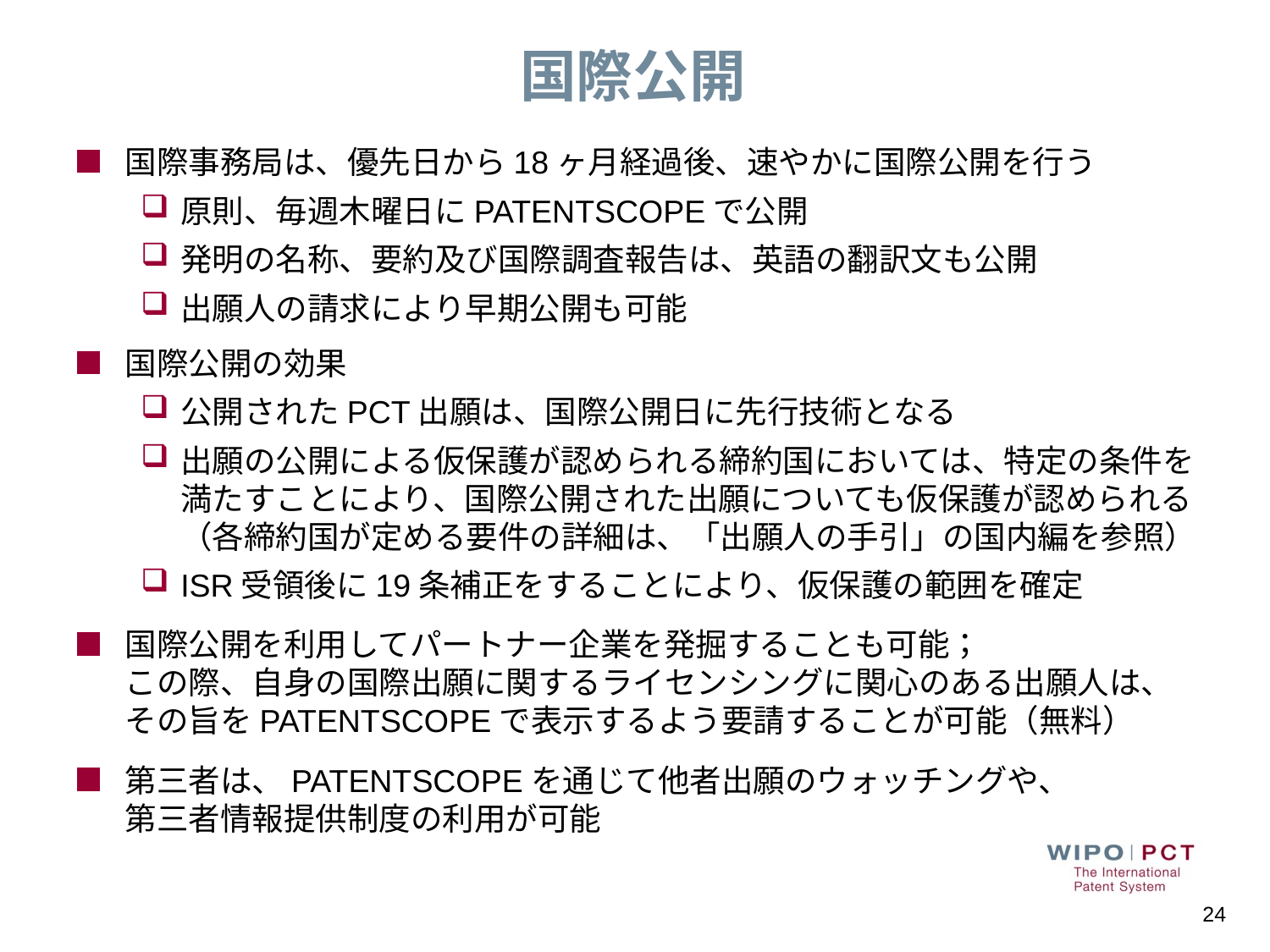

国際公開
国際事務局は、優先日から18ヶ月経過後、速やかに国際公開を行う
原則、毎週木曜日にPATENTSCOPEで公開
発明の名称、要約及び国際調査報告は、英語の翻訳文も公開
出願人の請求により早期公開も可能
国際公開の効果
公開されたPCT出願は、国際公開日に先行技術となる
出願の公開による仮保護が認められる締約国においては、特定の条件を満たすことにより、国際公開された出願についても仮保護が認められる（各締約国が定める要件の詳細は、「出願人の手引」の国内編を参照）
ISR受領後に19条補正をすることにより、仮保護の範囲を確定
国際公開を利用してパートナー企業を発掘することも可能；
この際、自身の国際出願に関するライセンシングに関心のある出願人は、
その旨をPATENTSCOPEで表示するよう要請することが可能（無料）
第三者は、PATENTSCOPEを通じて他者出願のウォッチングや、
第三者情報提供制度の利用が可能